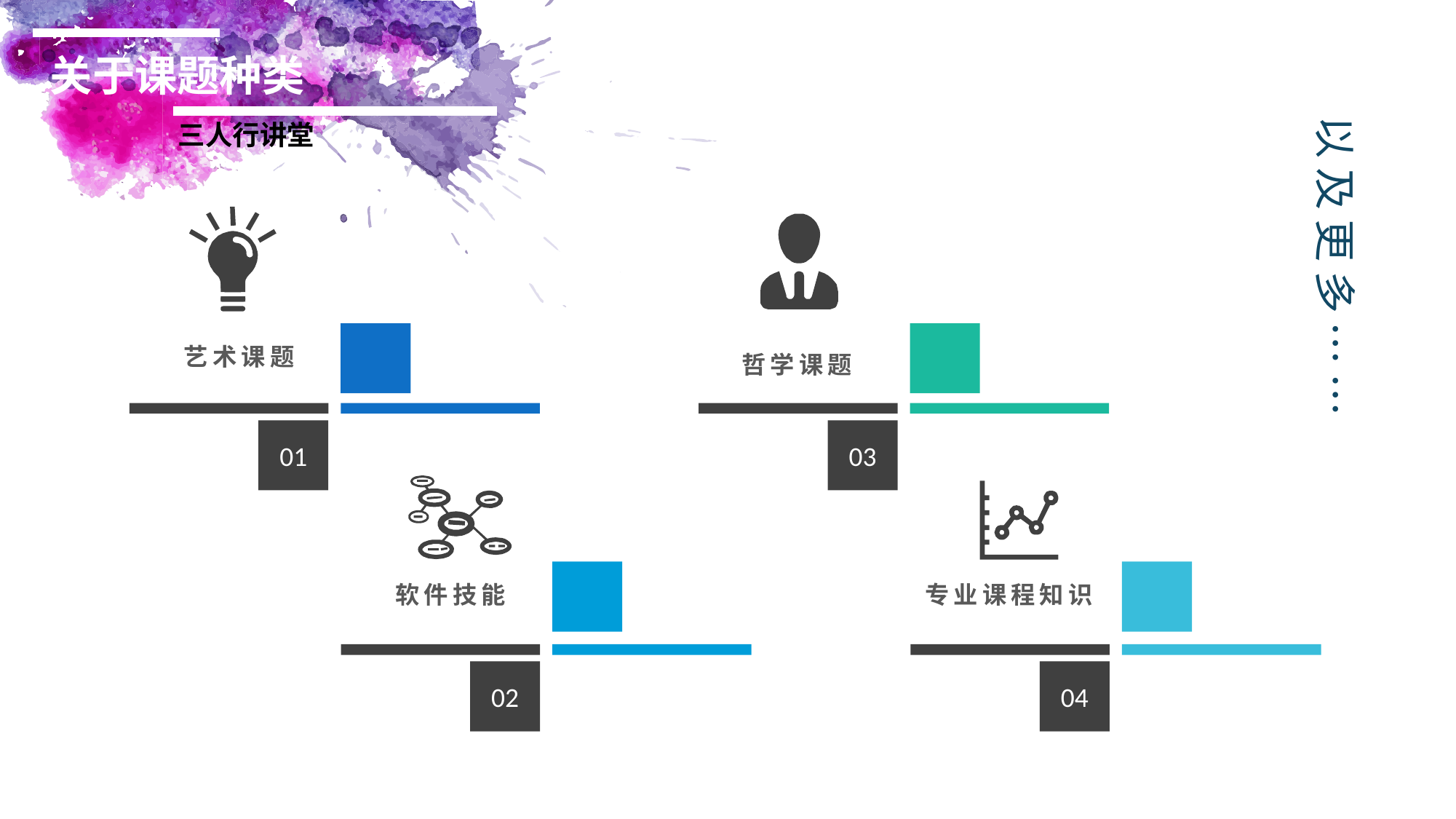

关于课题种类
以及更多……
三人行讲堂

           艺术课题
      哲学课题

01
03

      软件技能
  专业课程知识

02
04